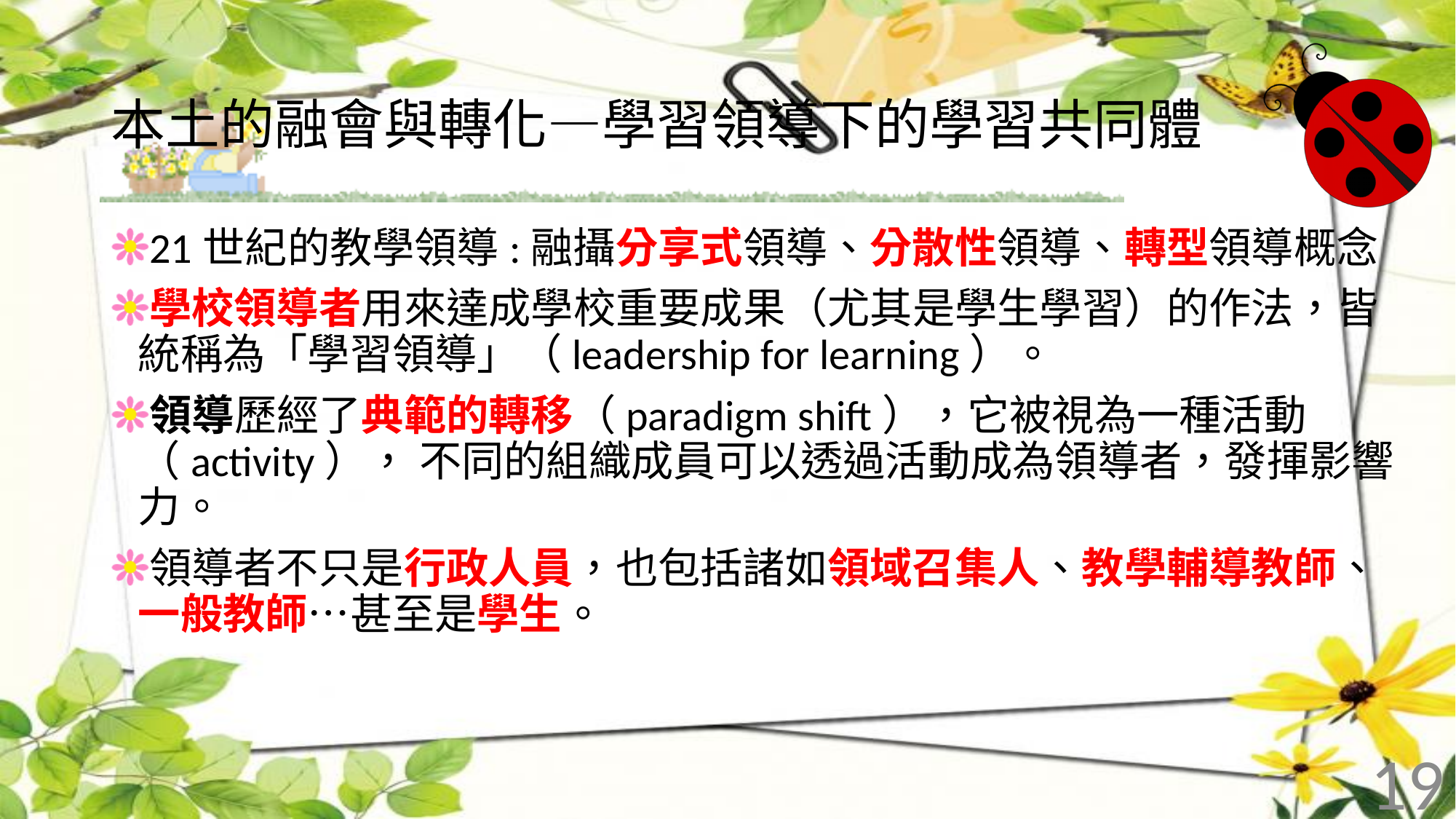

# 本土的融會與轉化—學習領導下的學習共同體
21世紀的教學領導:融攝分享式領導、分散性領導、轉型領導概念
學校領導者用來達成學校重要成果（尤其是學生學習）的作法，皆統稱為「學習領導」（leadership for learning）。
領導歷經了典範的轉移（paradigm shift），它被視為一種活動（activity）， 不同的組織成員可以透過活動成為領導者，發揮影響力。
領導者不只是行政人員，也包括諸如領域召集人、教學輔導教師、一般教師…甚至是學生。
19